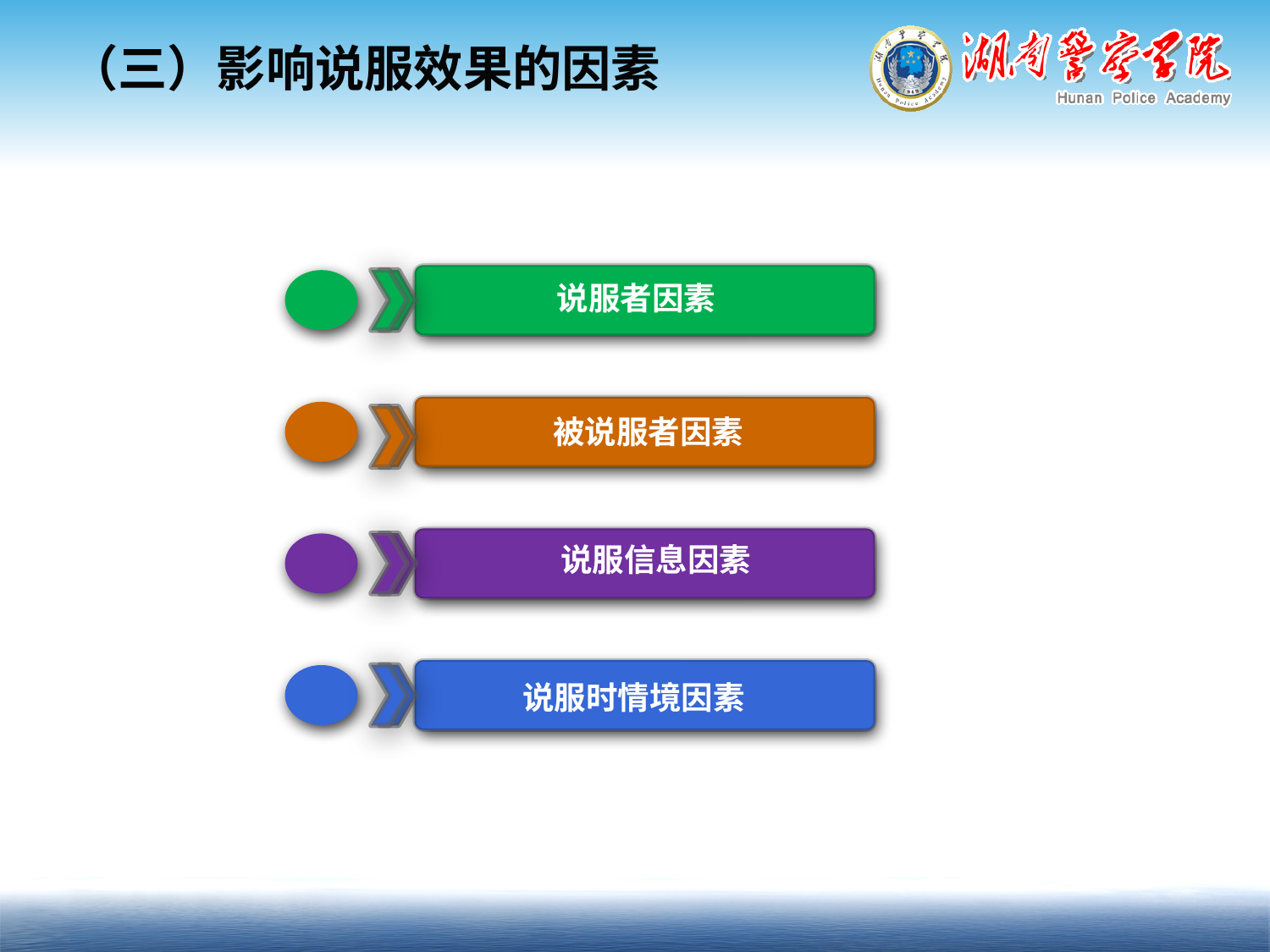

（三）影响说服效果的因素
胸外按压步骤

说服者因素

被说服者因素

说服信息因素

说服时情境因素